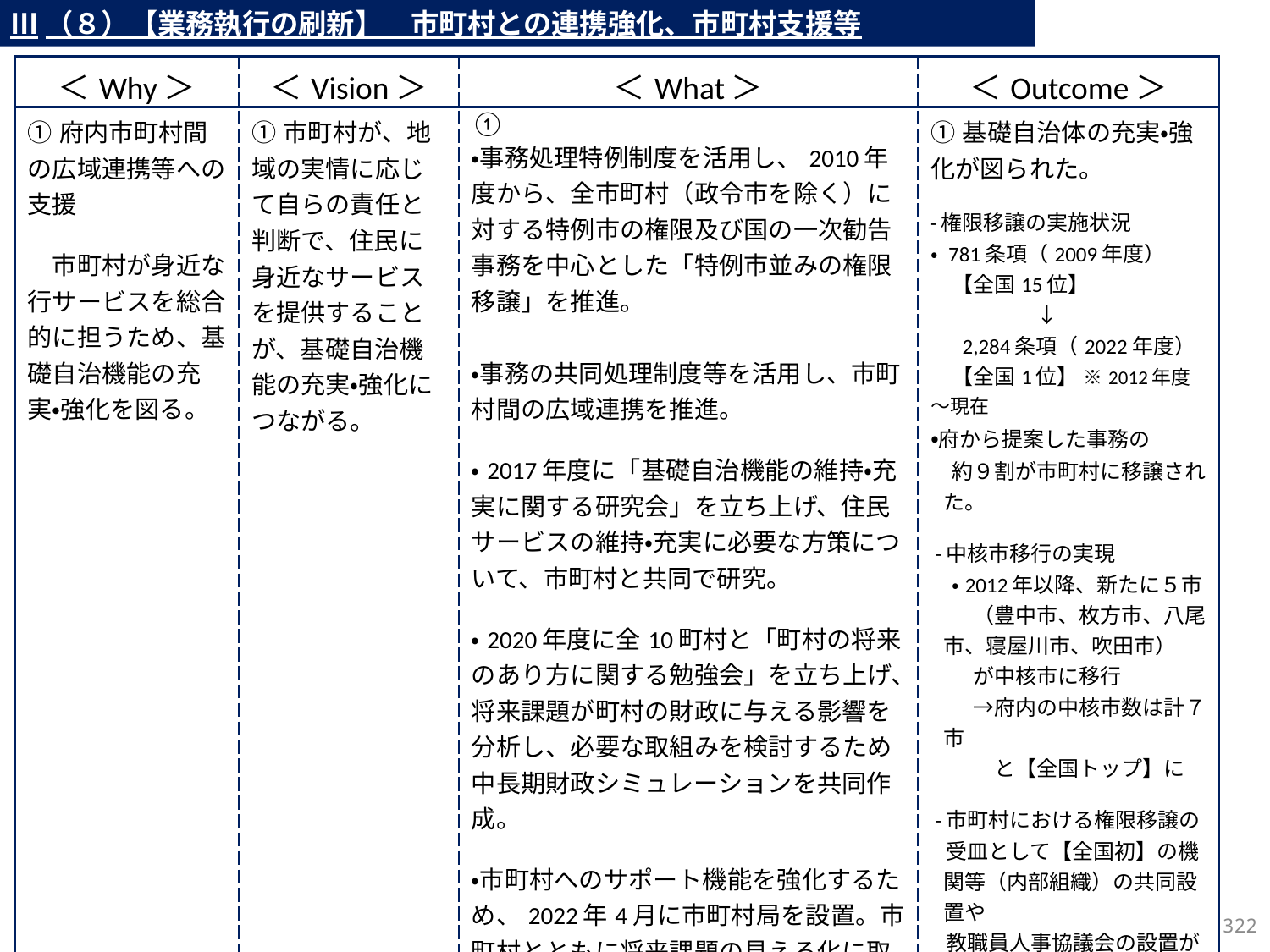

Ⅲ（８）【業務執行の刷新】　市町村との連携強化、市町村支援等
| ＜Why＞ | ＜Vision＞ | ＜What＞ | ＜Outcome＞ |
| --- | --- | --- | --- |
| ①府内市町村間の広域連携等への支援 　市町村が身近な行サービスを総合的に担うため、基礎自治機能の充実・強化を図る。 | ①市町村が、地域の実情に応じて自らの責任と判断で、住民に身近なサービスを提供することが、基礎自治機能の充実・強化につながる。 | ① ・事務処理特例制度を活用し、2010年度から、全市町村（政令市を除く）に対する特例市の権限及び国の一次勧告事務を中心とした「特例市並みの権限移譲」を推進。 　　 ・事務の共同処理制度等を活用し、市町村間の広域連携を推進。 ・2017年度に「基礎自治機能の維持・充実に関する研究会」を立ち上げ、住民サービスの維持・充実に必要な方策について、市町村と共同で研究。 ・2020年度に全10町村と「町村の将来のあり方に関する勉強会」を立ち上げ、将来課題が町村の財政に与える影響を分析し、必要な取組みを検討するため中長期財政シミュレーションを共同作成。 ・市町村へのサポート機能を強化するため、2022年4月に市町村局を設置。市町村とともに将来課題の見える化に取組むとともに、さらなる行財政改革や広域連携を提案。 | ①基礎自治体の充実・強化が図られた。 -権限移譲の実施状況 ・ 781条項（2009年度） 　【全国15位】 　　　　　↓ 　 2,284条項（2022年度） 　【全国1位】 ※2012年度～現在 ・府から提案した事務の 　約９割が市町村に移譲された。 -中核市移行の実現 　・2012年以降、新たに５市 　　（豊中市、枚方市、八尾市、寝屋川市、吹田市） 　　が中核市に移行 　　→府内の中核市数は計７市 　　　と【全国トップ】に -市町村における権限移譲の 受皿として【全国初】の機関等（内部組織）の共同設置や 教職員人事協議会の設置が 実現 　→機関等の共同設置 　　 2011年10月～ 　　　　　現在府内4地域に設置 　→教職員人事権を移譲 　　 2012年4月～　豊能地域 |
|  |  |  |  |
322